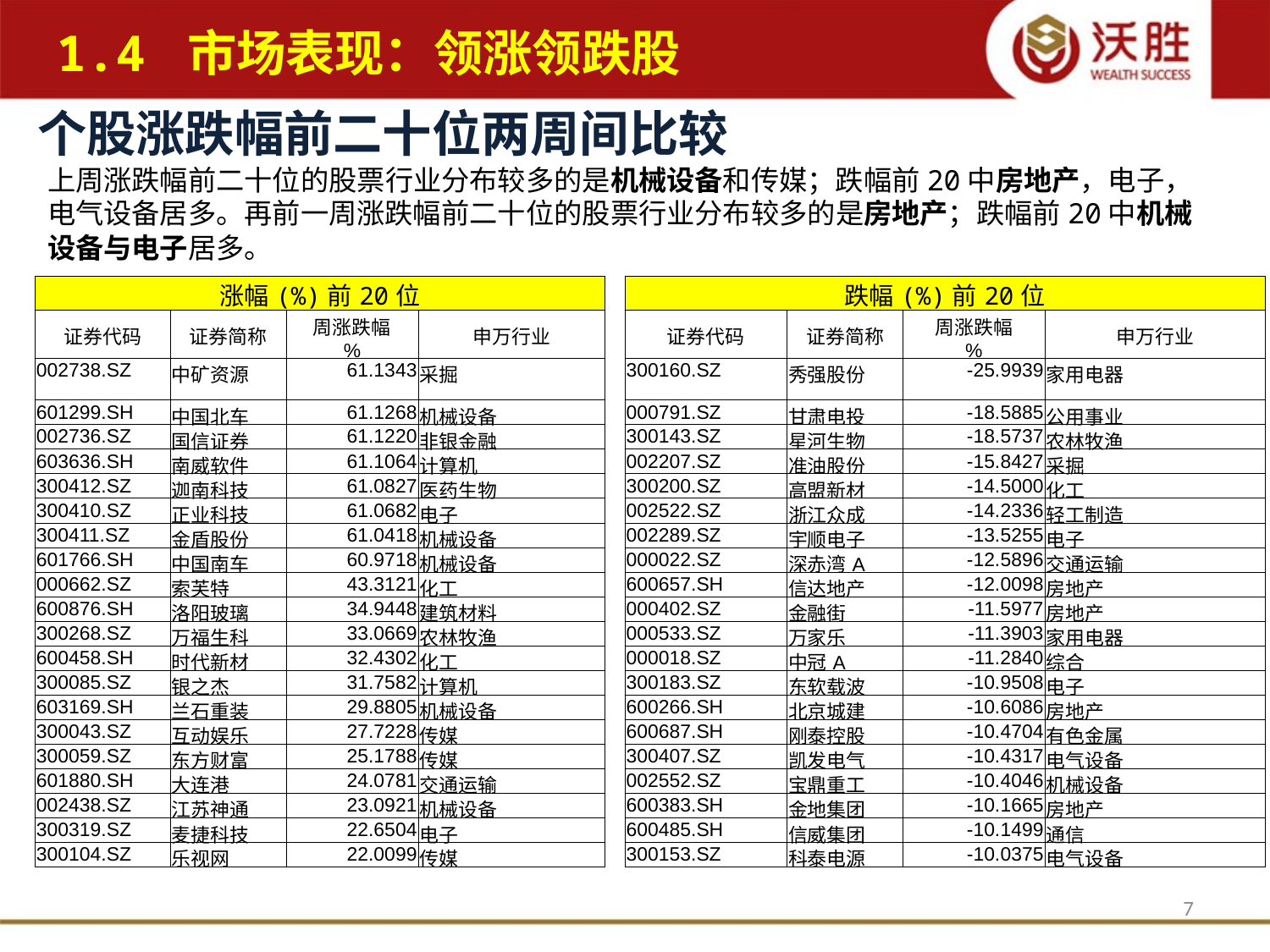

1.4 市场表现：领涨领跌股
个股涨跌幅前二十位两周间比较
上周涨跌幅前二十位的股票行业分布较多的是机械设备和传媒；跌幅前20中房地产，电子，电气设备居多。再前一周涨跌幅前二十位的股票行业分布较多的是房地产；跌幅前20中机械设备与电子居多。
| 涨幅(%)前20位 |  |  |  |  | 跌幅(%)前20位 |  |  |  |
| --- | --- | --- | --- | --- | --- | --- | --- | --- |
| 证券代码 | 证券简称 | 周涨跌幅 % | 申万行业 |  | 证券代码 | 证券简称 | 周涨跌幅 % | 申万行业 |
| 002738.SZ | 中矿资源 | 61.1343 | 采掘 |  | 300160.SZ | 秀强股份 | -25.9939 | 家用电器 |
| 601299.SH | 中国北车 | 61.1268 | 机械设备 |  | 000791.SZ | 甘肃电投 | -18.5885 | 公用事业 |
| 002736.SZ | 国信证券 | 61.1220 | 非银金融 |  | 300143.SZ | 星河生物 | -18.5737 | 农林牧渔 |
| 603636.SH | 南威软件 | 61.1064 | 计算机 |  | 002207.SZ | 准油股份 | -15.8427 | 采掘 |
| 300412.SZ | 迦南科技 | 61.0827 | 医药生物 |  | 300200.SZ | 高盟新材 | -14.5000 | 化工 |
| 300410.SZ | 正业科技 | 61.0682 | 电子 |  | 002522.SZ | 浙江众成 | -14.2336 | 轻工制造 |
| 300411.SZ | 金盾股份 | 61.0418 | 机械设备 |  | 002289.SZ | 宇顺电子 | -13.5255 | 电子 |
| 601766.SH | 中国南车 | 60.9718 | 机械设备 |  | 000022.SZ | 深赤湾A | -12.5896 | 交通运输 |
| 000662.SZ | 索芙特 | 43.3121 | 化工 |  | 600657.SH | 信达地产 | -12.0098 | 房地产 |
| 600876.SH | 洛阳玻璃 | 34.9448 | 建筑材料 |  | 000402.SZ | 金融街 | -11.5977 | 房地产 |
| 300268.SZ | 万福生科 | 33.0669 | 农林牧渔 |  | 000533.SZ | 万家乐 | -11.3903 | 家用电器 |
| 600458.SH | 时代新材 | 32.4302 | 化工 |  | 000018.SZ | 中冠A | -11.2840 | 综合 |
| 300085.SZ | 银之杰 | 31.7582 | 计算机 |  | 300183.SZ | 东软载波 | -10.9508 | 电子 |
| 603169.SH | 兰石重装 | 29.8805 | 机械设备 |  | 600266.SH | 北京城建 | -10.6086 | 房地产 |
| 300043.SZ | 互动娱乐 | 27.7228 | 传媒 |  | 600687.SH | 刚泰控股 | -10.4704 | 有色金属 |
| 300059.SZ | 东方财富 | 25.1788 | 传媒 |  | 300407.SZ | 凯发电气 | -10.4317 | 电气设备 |
| 601880.SH | 大连港 | 24.0781 | 交通运输 |  | 002552.SZ | 宝鼎重工 | -10.4046 | 机械设备 |
| 002438.SZ | 江苏神通 | 23.0921 | 机械设备 |  | 600383.SH | 金地集团 | -10.1665 | 房地产 |
| 300319.SZ | 麦捷科技 | 22.6504 | 电子 |  | 600485.SH | 信威集团 | -10.1499 | 通信 |
| 300104.SZ | 乐视网 | 22.0099 | 传媒 |  | 300153.SZ | 科泰电源 | -10.0375 | 电气设备 |
7